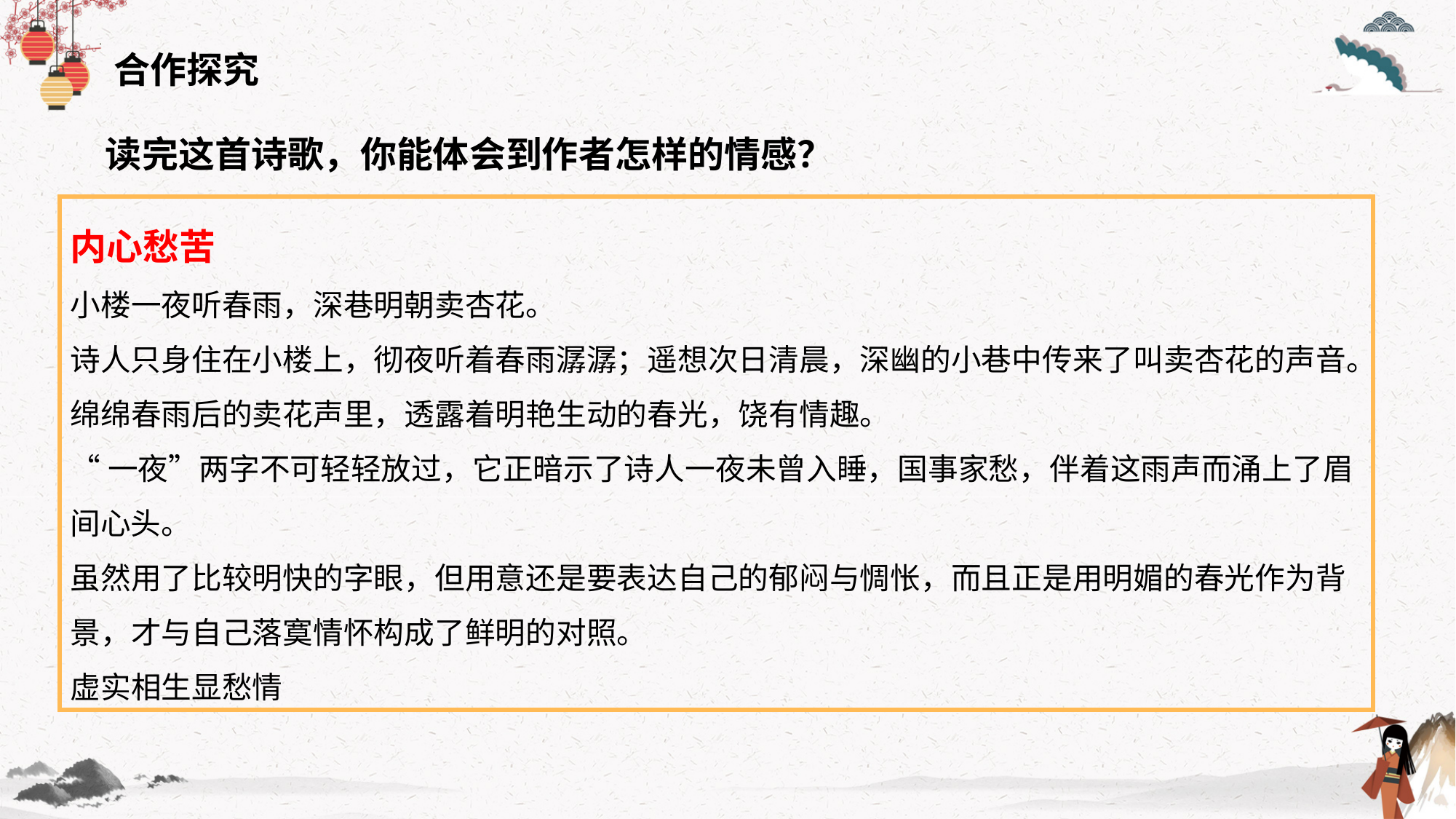

合作探究
 读完这首诗歌，你能体会到作者怎样的情感？
内心愁苦
小楼一夜听春雨，深巷明朝卖杏花。
诗人只身住在小楼上，彻夜听着春雨潺潺；遥想次日清晨，深幽的小巷中传来了叫卖杏花的声音。绵绵春雨后的卖花声里，透露着明艳生动的春光，饶有情趣。
“一夜”两字不可轻轻放过，它正暗示了诗人一夜未曾入睡，国事家愁，伴着这雨声而涌上了眉间心头。
虽然用了比较明快的字眼，但用意还是要表达自己的郁闷与惆怅，而且正是用明媚的春光作为背景，才与自己落寞情怀构成了鲜明的对照。
虚实相生显愁情